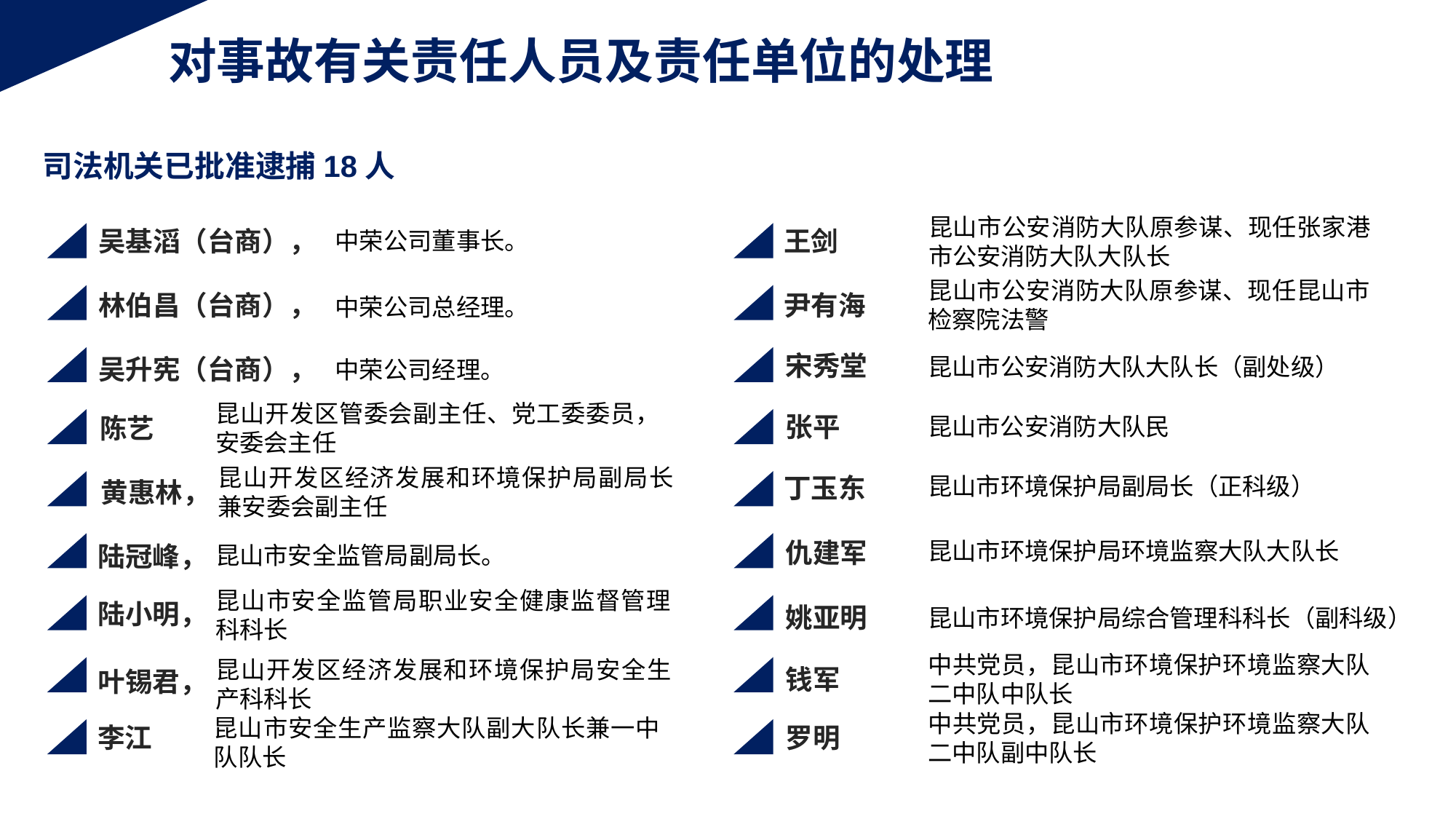

对事故有关责任人员及责任单位的处理
司法机关已批准逮捕18人
昆山市公安消防大队原参谋、现任张家港市公安消防大队大队长
王剑
吴基滔（台商），
中荣公司董事长。

昆山市公安消防大队原参谋、现任昆山市检察院法警
尹有海
林伯昌（台商），

中荣公司总经理。
宋秀堂
吴升宪（台商），
昆山市公安消防大队大队长（副处级）

中荣公司经理。
昆山开发区管委会副主任、党工委委员，安委会主任
张平
陈艺
昆山市公安消防大队民

昆山开发区经济发展和环境保护局副局长兼安委会副主任
昆山市环境保护局副局长（正科级）
丁玉东
黄惠林，

仇建军
昆山市环境保护局环境监察大队大队长

陆冠峰，
昆山市安全监管局副局长。
昆山市安全监管局职业安全健康监督管理科科长
陆小明，

姚亚明
昆山市环境保护局综合管理科科长（副科级）
中共党员，昆山市环境保护环境监察大队二中队中队长
昆山开发区经济发展和环境保护局安全生产科科长

钱军
叶锡君，
中共党员，昆山市环境保护环境监察大队二中队副中队长
昆山市安全生产监察大队副大队长兼一中队队长
李江
罗明